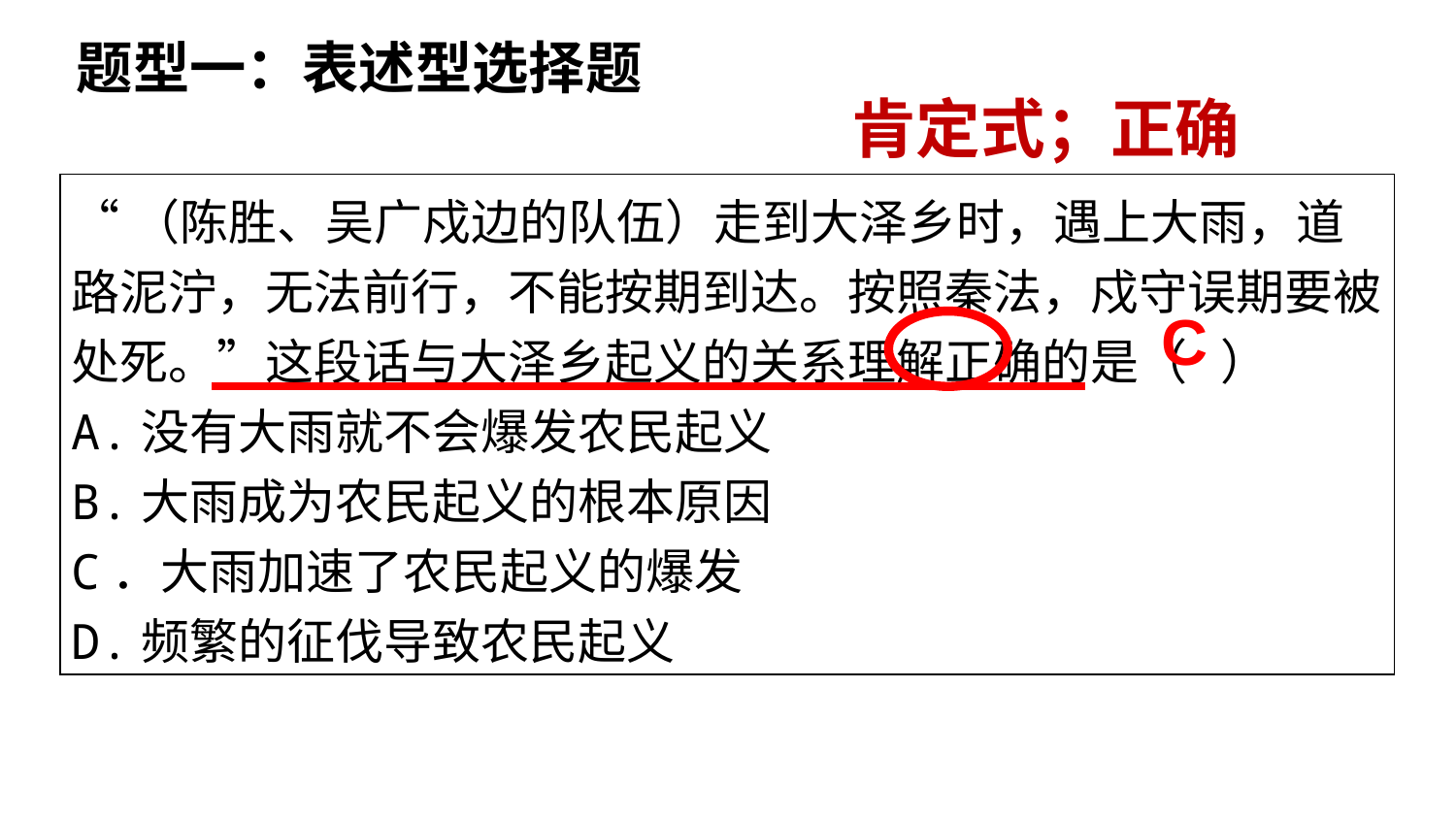

题型一：表述型选择题
肯定式；正确
“（陈胜、吴广戍边的队伍）走到大泽乡时，遇上大雨，道路泥泞，无法前行，不能按期到达。按照秦法，戍守误期要被处死。”这段话与大泽乡起义的关系理解正确的是（   ）
A.没有大雨就不会爆发农民起义
B.大雨成为农民起义的根本原因
C．大雨加速了农民起义的爆发
D.频繁的征伐导致农民起义
C